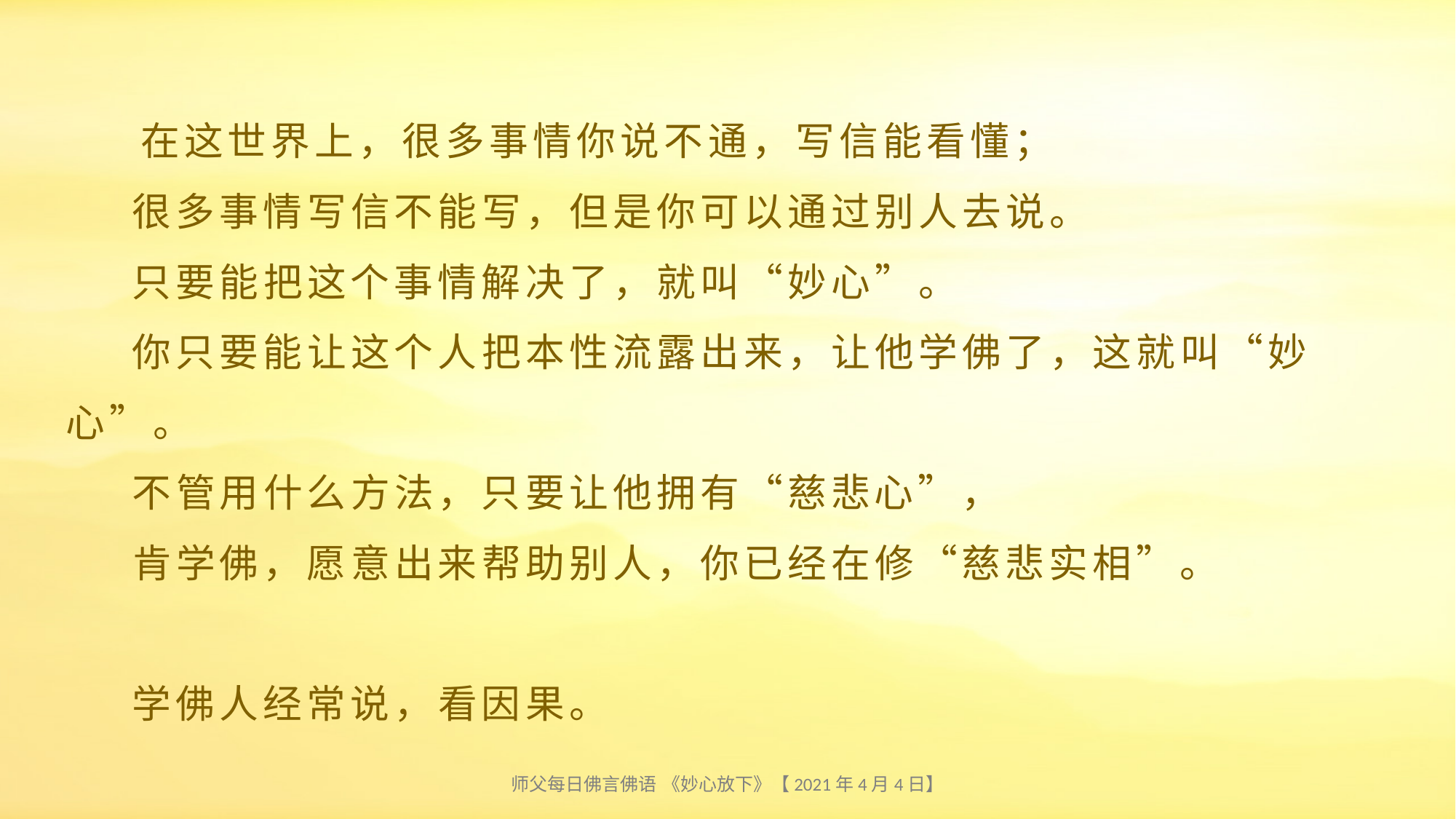

# 在这世界上，很多事情你说不通，写信能看懂； 很多事情写信不能写，但是你可以通过别人去说。 只要能把这个事情解决了，就叫“妙心”。 你只要能让这个人把本性流露出来，让他学佛了，这就叫“妙心”。 不管用什么方法，只要让他拥有“慈悲心”， 肯学佛，愿意出来帮助别人，你已经在修“慈悲实相”。 学佛人经常说，看因果。
师父每日佛言佛语 《妙心放下》【2021年4月4日】